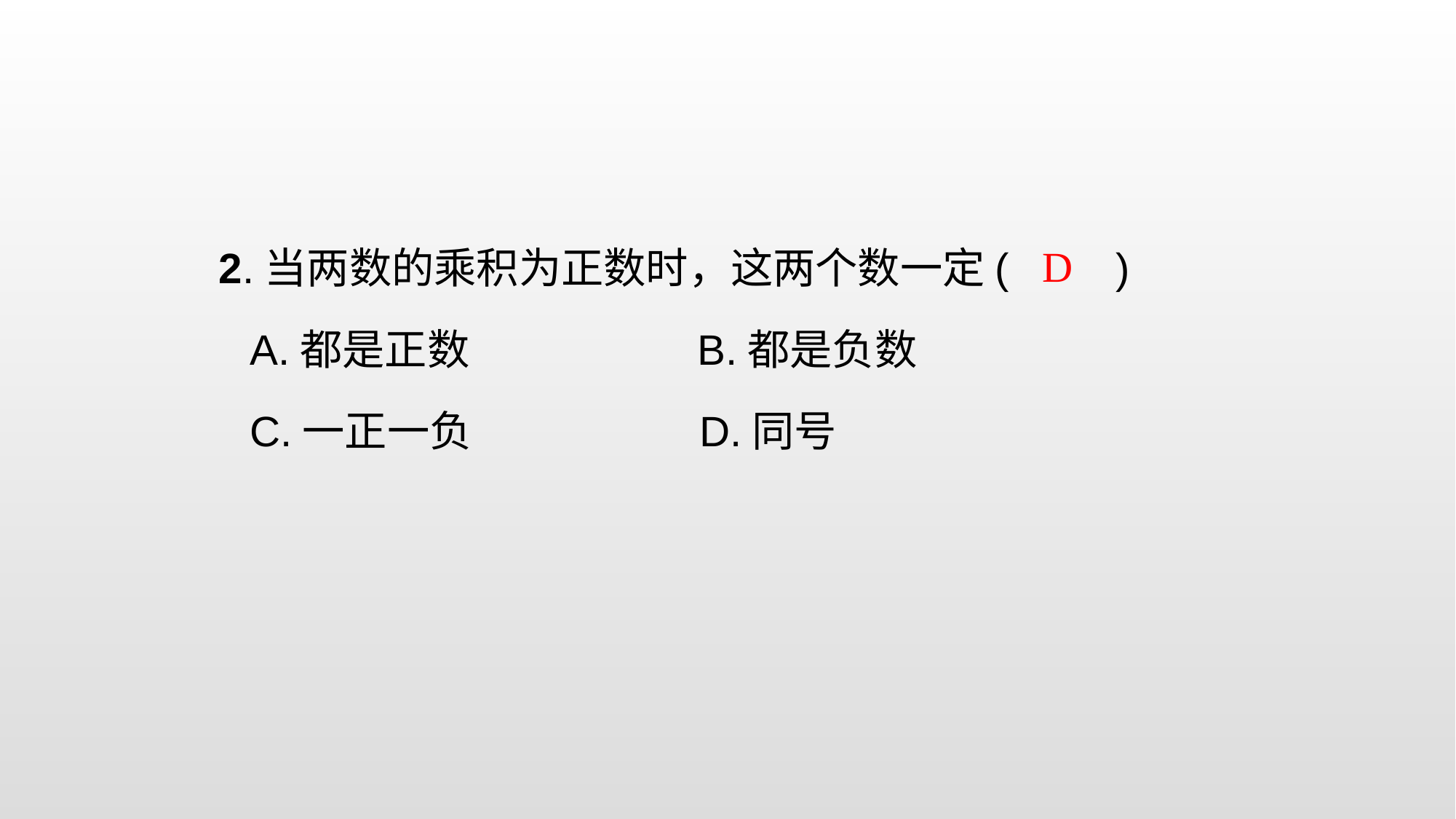

2.当两数的乘积为正数时，这两个数一定(         )
A.都是正数                       B.都是负数
C.一正一负                       D.同号
D